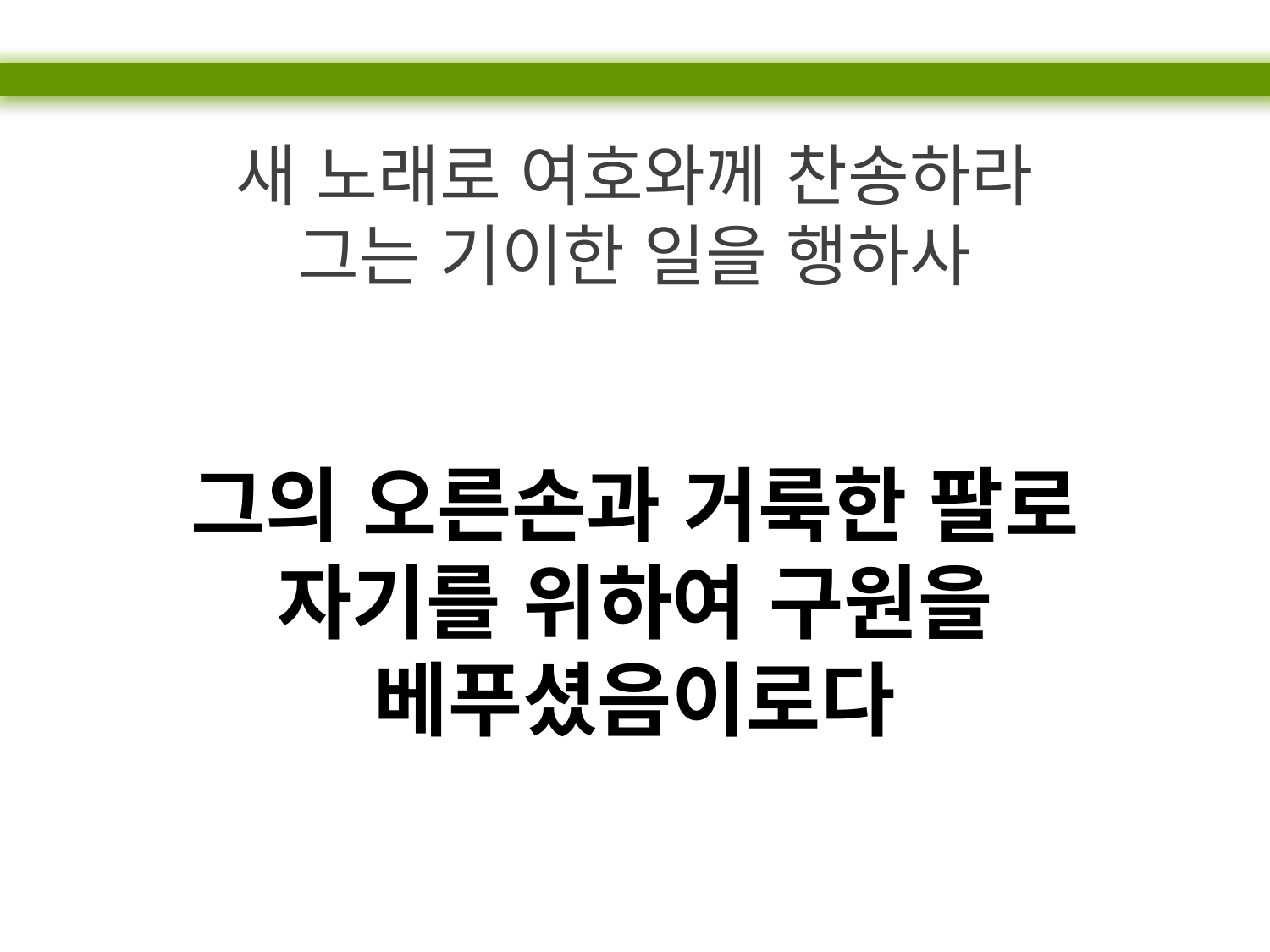

새 노래로 여호와께 찬송하라
그는 기이한 일을 행하사
그의 오른손과 거룩한 팔로
자기를 위하여 구원을 베푸셨음이로다